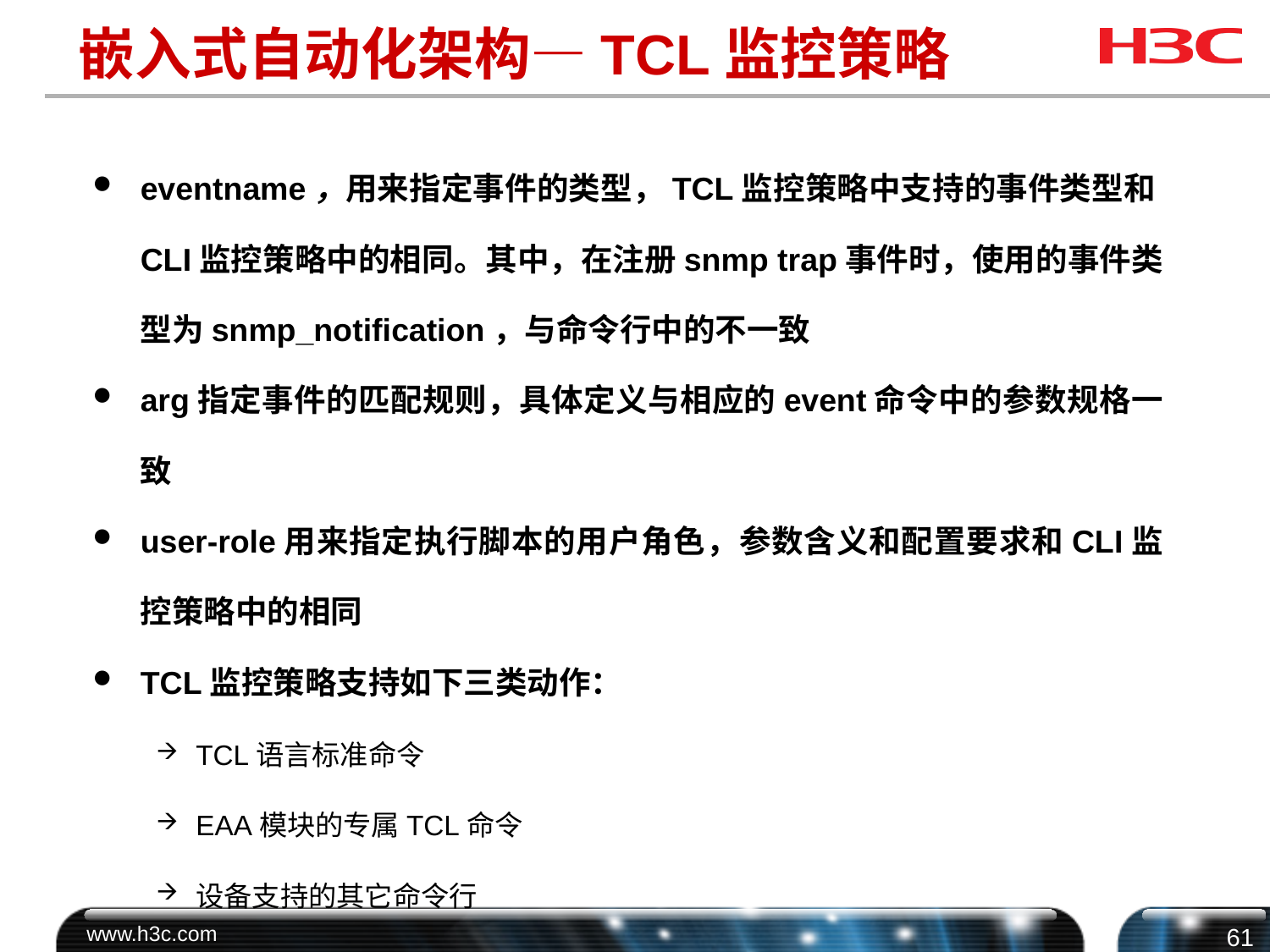

# 嵌入式自动化架构—TCL监控策略
eventname，用来指定事件的类型，TCL监控策略中支持的事件类型和CLI监控策略中的相同。其中，在注册snmp trap事件时，使用的事件类型为snmp_notification，与命令行中的不一致
arg指定事件的匹配规则，具体定义与相应的event命令中的参数规格一致
user-role用来指定执行脚本的用户角色，参数含义和配置要求和CLI监控策略中的相同
TCL监控策略支持如下三类动作：
TCL语言标准命令
EAA模块的专属TCL命令
设备支持的其它命令行